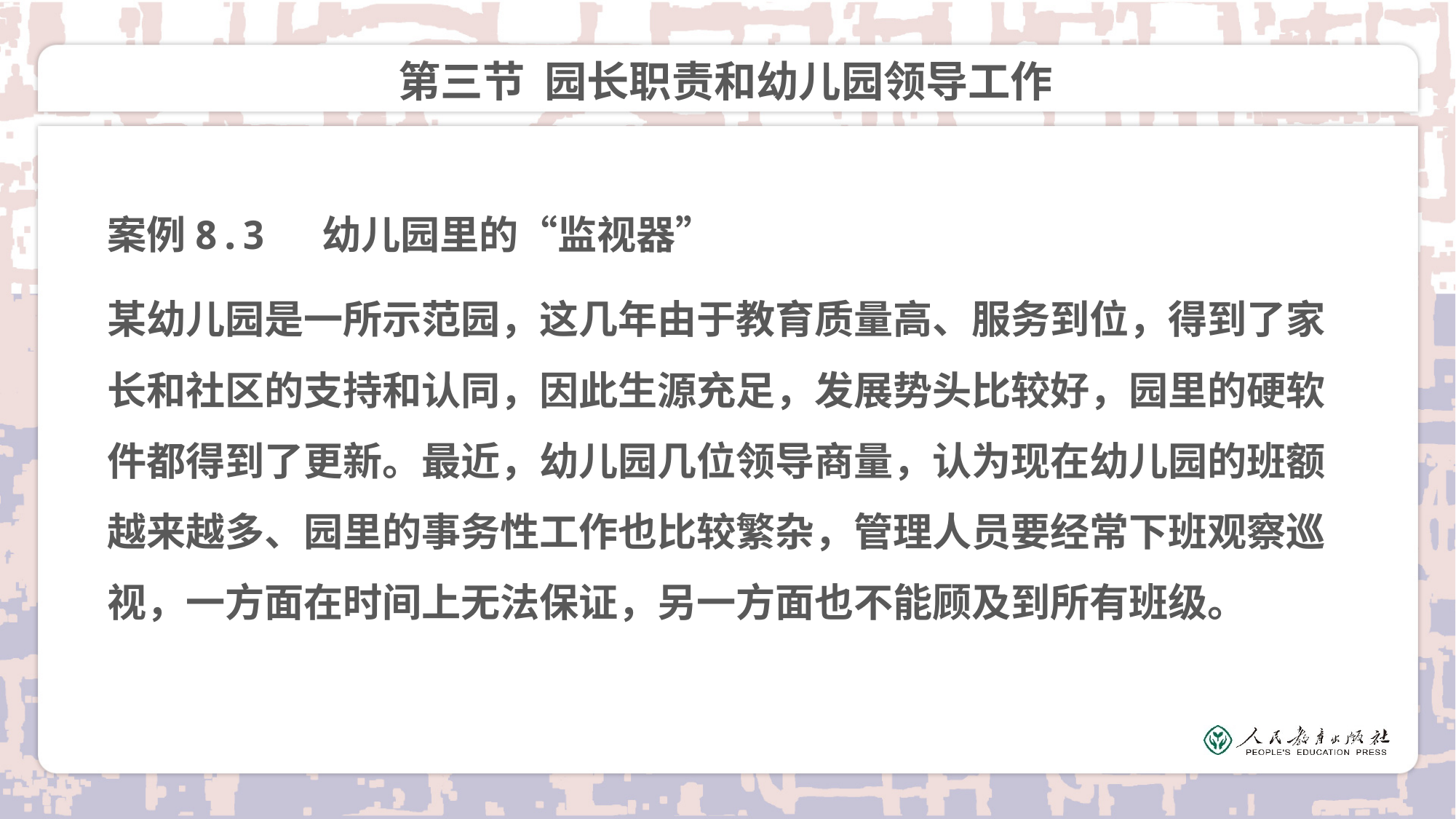

# 第三节  园长职责和幼儿园领导工作
案例8.3  幼儿园里的“监视器”
某幼儿园是一所示范园，这几年由于教育质量高、服务到位，得到了家长和社区的支持和认同，因此生源充足，发展势头比较好，园里的硬软件都得到了更新。最近，幼儿园几位领导商量，认为现在幼儿园的班额越来越多、园里的事务性工作也比较繁杂，管理人员要经常下班观察巡视，一方面在时间上无法保证，另一方面也不能顾及到所有班级。